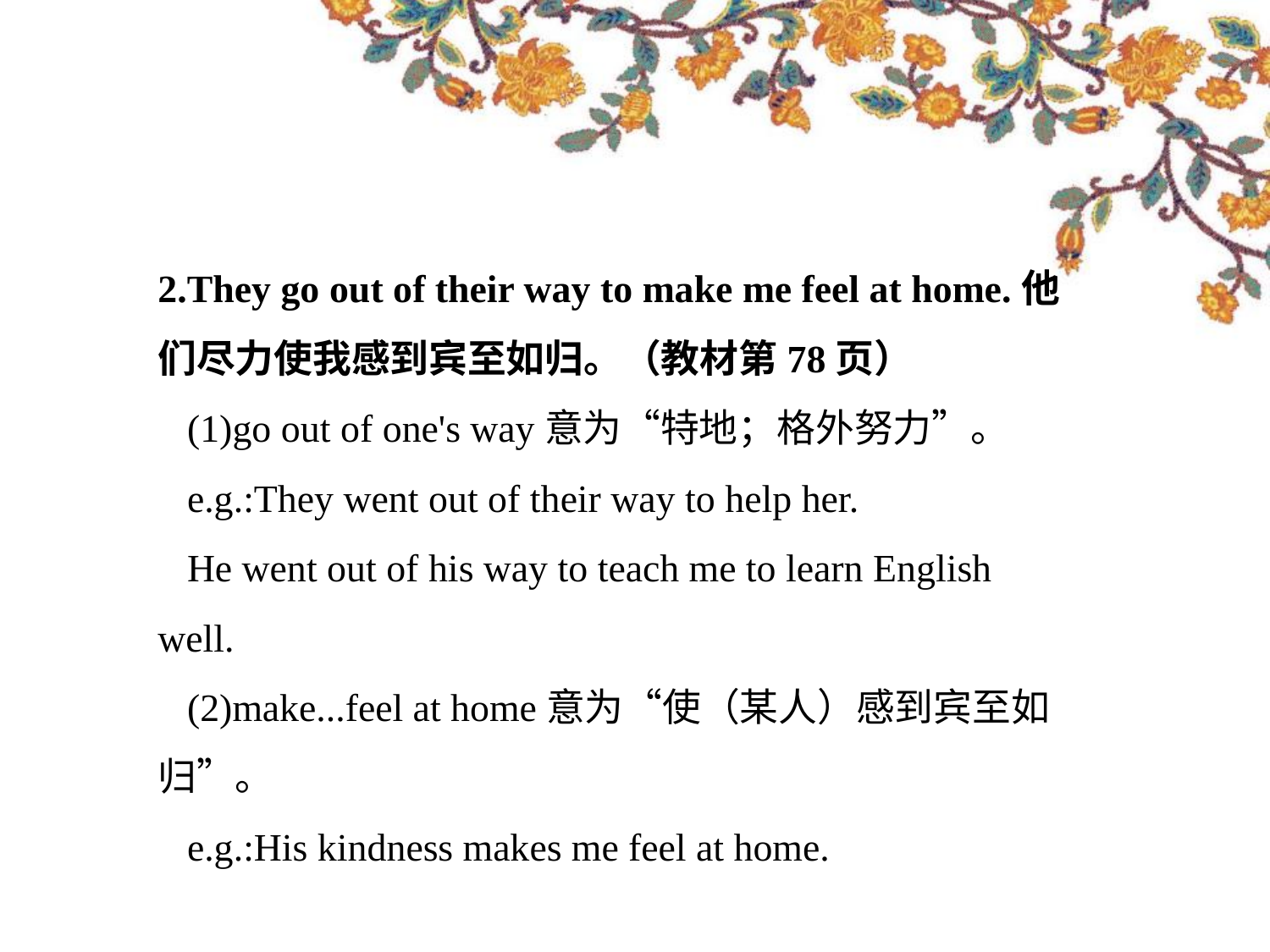

2.They go out of their way to make me feel at home.他们尽力使我感到宾至如归。（教材第78页）
   (1)go out of one's way意为“特地；格外努力”。
   e.g.:They went out of their way to help her.
   He went out of his way to teach me to learn English well.
   (2)make...feel at home意为“使（某人）感到宾至如归”。
   e.g.:His kindness makes me feel at home.